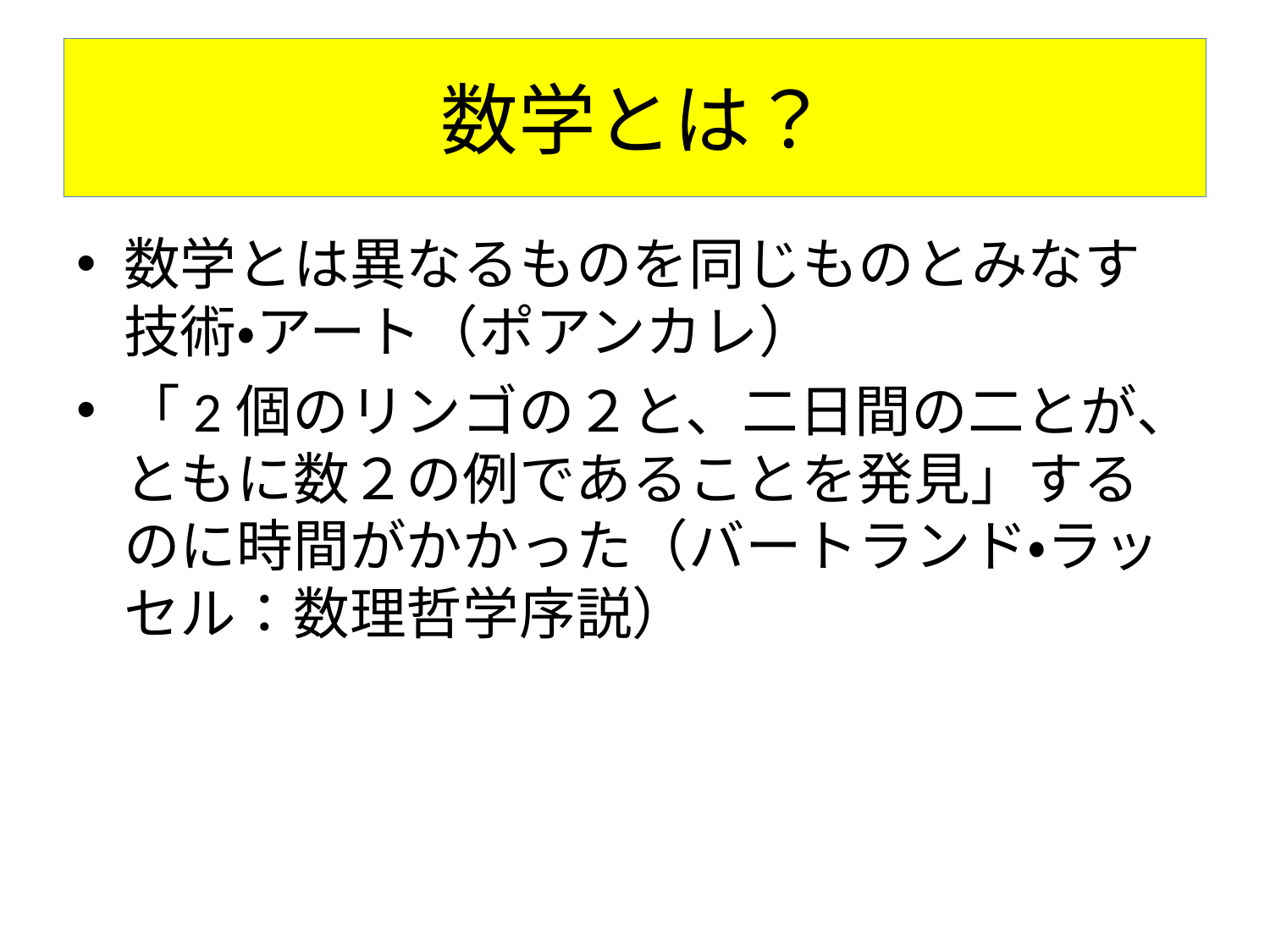

# 数学とは？
数学とは異なるものを同じものとみなす技術・アート（ポアンカレ）
「2個のリンゴの２と、二日間の二とが、ともに数２の例であることを発見」するのに時間がかかった（バートランド・ラッセル：数理哲学序説）